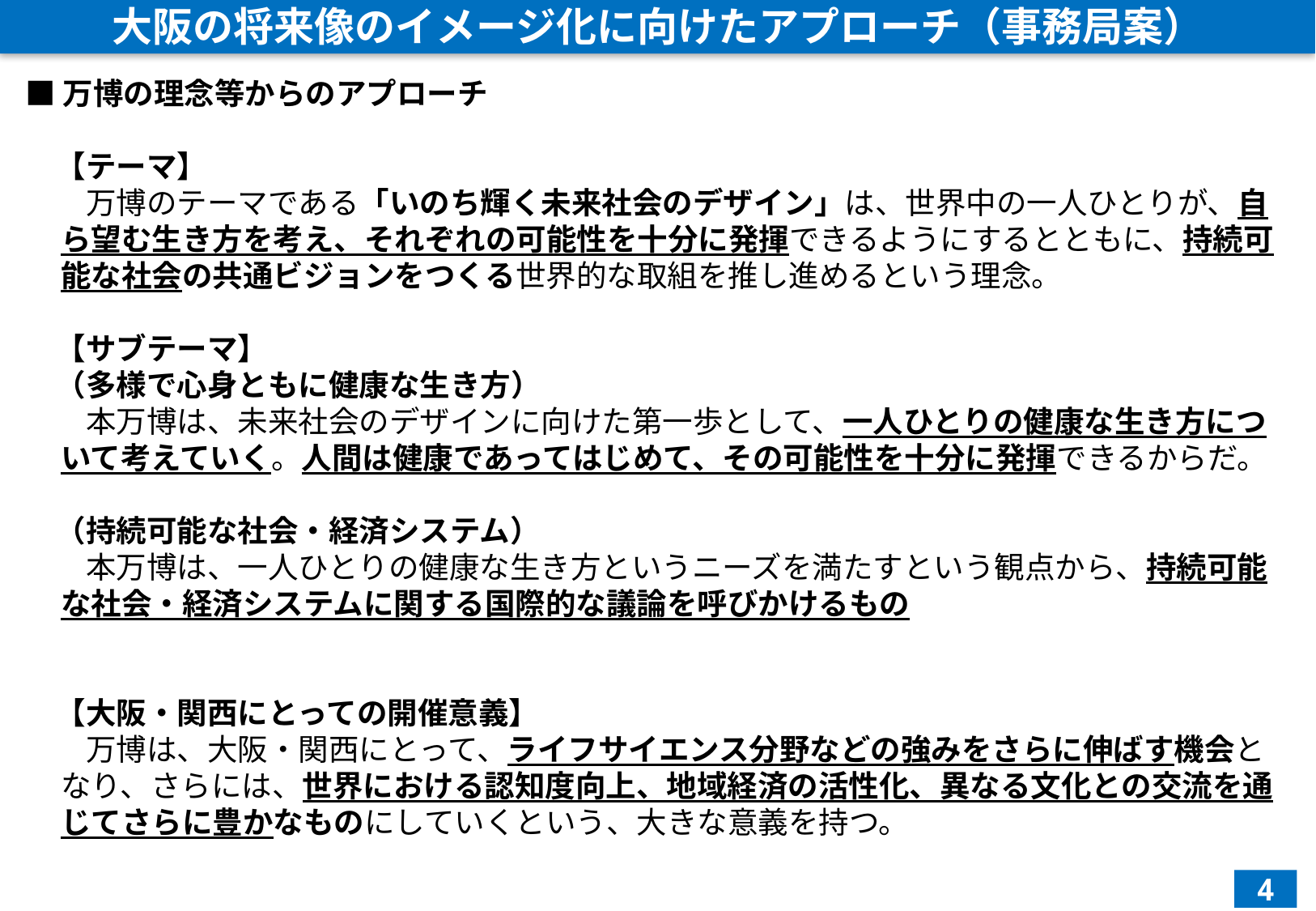

大阪の将来像のイメージ化に向けたアプローチ（事務局案）
■万博の理念等からのアプローチ

　【テーマ】
　　万博のテーマである「いのち輝く未来社会のデザイン」は、世界中の一人ひとりが、自ら望む生き方を考え、それぞれの可能性を十分に発揮できるようにするとともに、持続可能な社会の共通ビジョンをつくる世界的な取組を推し進めるという理念。

　【サブテーマ】
　（多様で心身ともに健康な生き方）
　　本万博は、未来社会のデザインに向けた第一歩として、一人ひとりの健康な生き方について考えていく。人間は健康であってはじめて、その可能性を十分に発揮できるからだ。

　（持続可能な社会・経済システム）
　　本万博は、一人ひとりの健康な生き方というニーズを満たすという観点から、持続可能な社会・経済システムに関する国際的な議論を呼びかけるもの

　【大阪・関西にとっての開催意義】
　　万博は、大阪・関西にとって、ライフサイエンス分野などの強みをさらに伸ばす機会となり、さらには、世界における認知度向上、地域経済の活性化、異なる文化との交流を通じてさらに豊かなものにしていくという、大きな意義を持つ。
　　　　　　　　　　　　　　　　　　　　　　　　　　　　　　　　　　　　　　　　　　　　　　　　　（※ビッドドシエより）
4